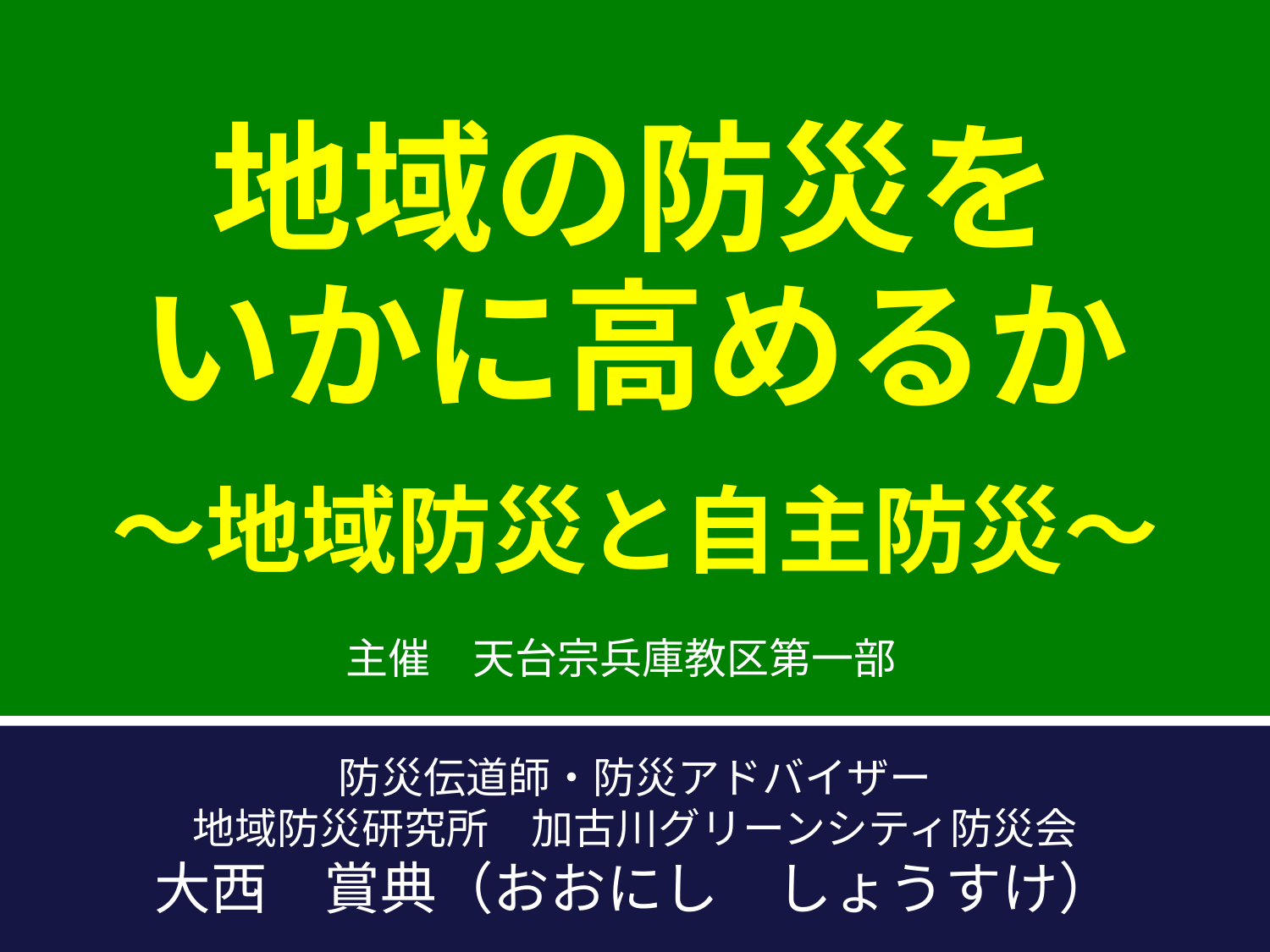

地域の防災を
いかに高めるか
～地域防災と自主防災～
主催　天台宗兵庫教区第一部

防災伝道師・防災アドバイザー
地域防災研究所　加古川グリーンシティ防災会
大西　賞典（おおにし　しょうすけ）